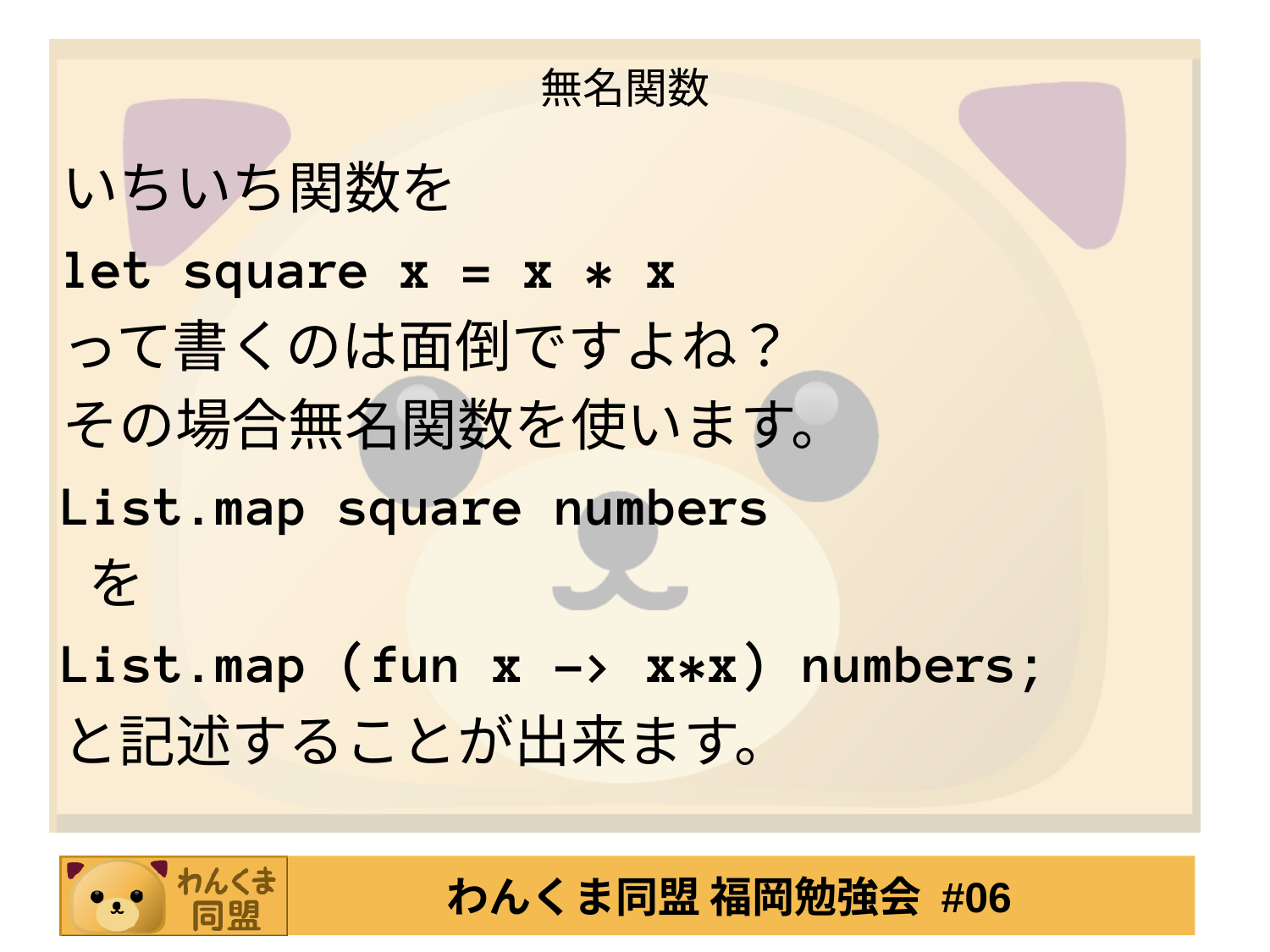

# 無名関数
いちいち関数を
let square x = x * x
って書くのは面倒ですよね？
その場合無名関数を使います。
List.map square numbers
 を
List.map (fun x -> x*x) numbers;
と記述することが出来ます。